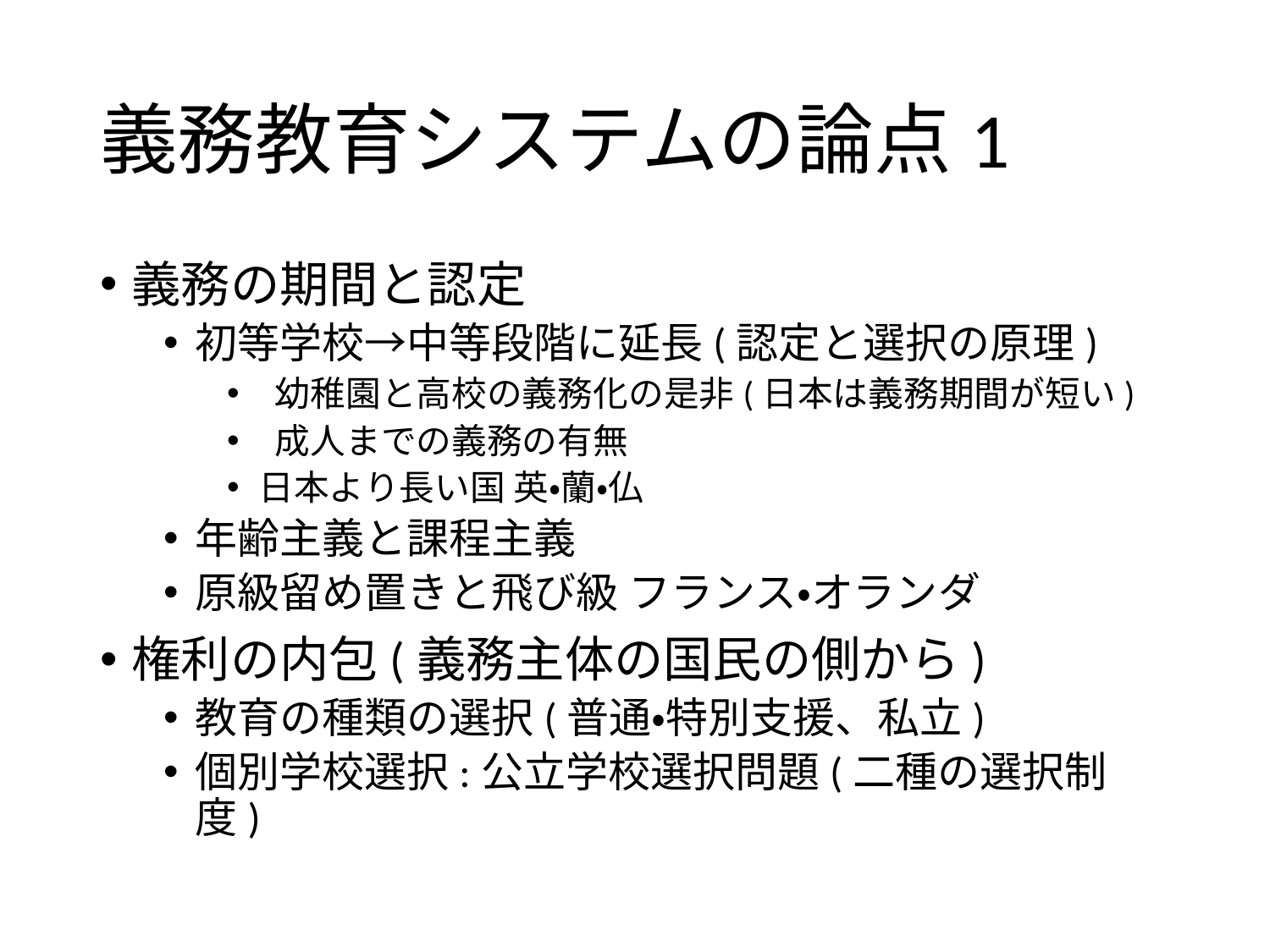

# 義務教育システムの論点1
義務の期間と認定
初等学校→中等段階に延長(認定と選択の原理)
 幼稚園と高校の義務化の是非(日本は義務期間が短い)
 成人までの義務の有無
日本より長い国 英・蘭・仏
年齢主義と課程主義
原級留め置きと飛び級 フランス・オランダ
権利の内包(義務主体の国民の側から)
教育の種類の選択(普通・特別支援、私立)
個別学校選択:公立学校選択問題(二種の選択制度)